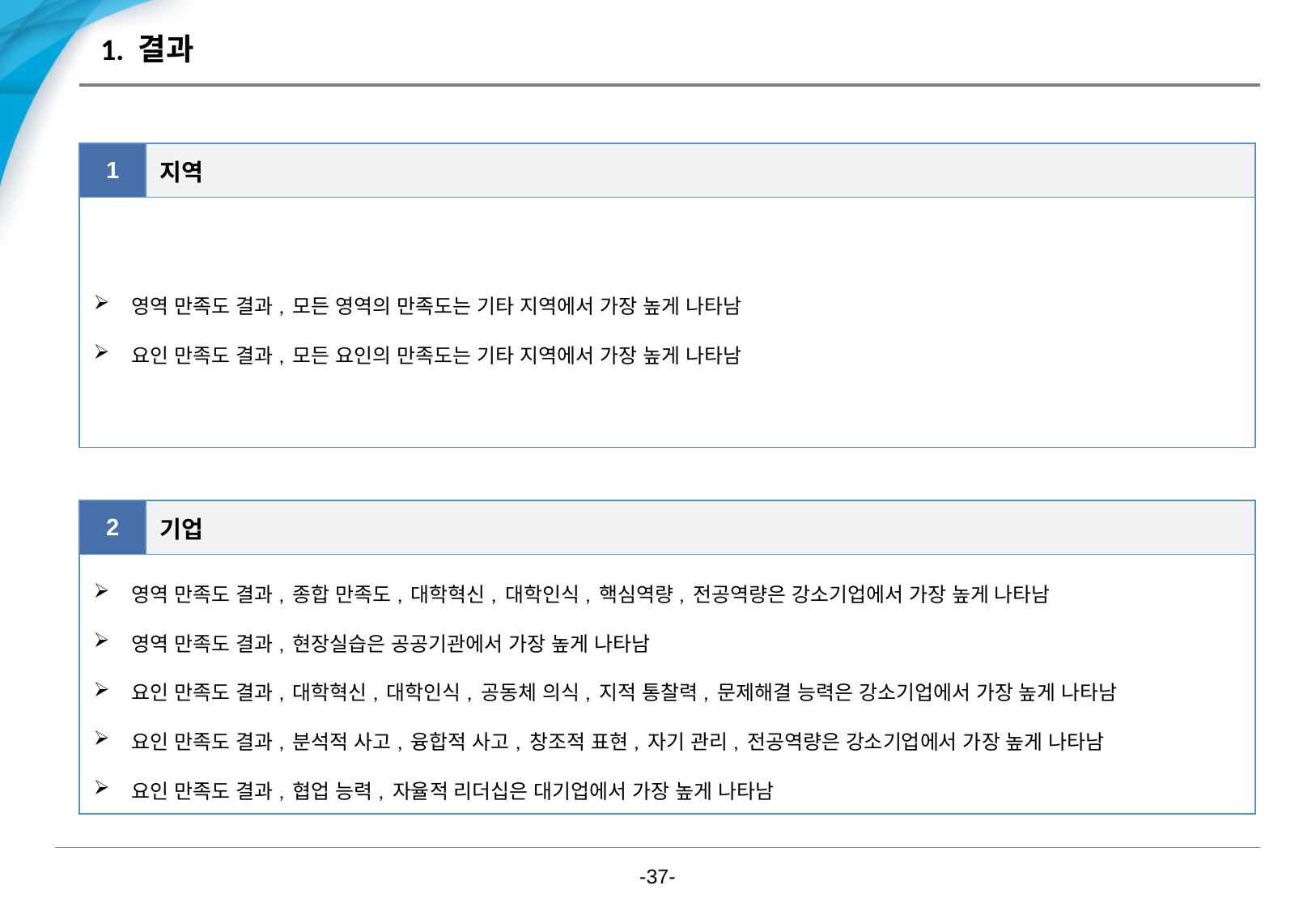

# 1. 결과
| 1 | 지역 |
| --- | --- |
| 영역 만족도 결과, 모든 영역의 만족도는 기타 지역에서 가장 높게 나타남 요인 만족도 결과, 모든 요인의 만족도는 기타 지역에서 가장 높게 나타남 |  |
| 2 | 기업 |
| --- | --- |
| 영역 만족도 결과, 종합 만족도, 대학혁신, 대학인식, 핵심역량, 전공역량은 강소기업에서 가장 높게 나타남 영역 만족도 결과, 현장실습은 공공기관에서 가장 높게 나타남 요인 만족도 결과, 대학혁신, 대학인식, 공동체 의식, 지적 통찰력, 문제해결 능력은 강소기업에서 가장 높게 나타남 요인 만족도 결과, 분석적 사고, 융합적 사고, 창조적 표현, 자기 관리, 전공역량은 강소기업에서 가장 높게 나타남 요인 만족도 결과, 협업 능력, 자율적 리더십은 대기업에서 가장 높게 나타남 |  |
-37-